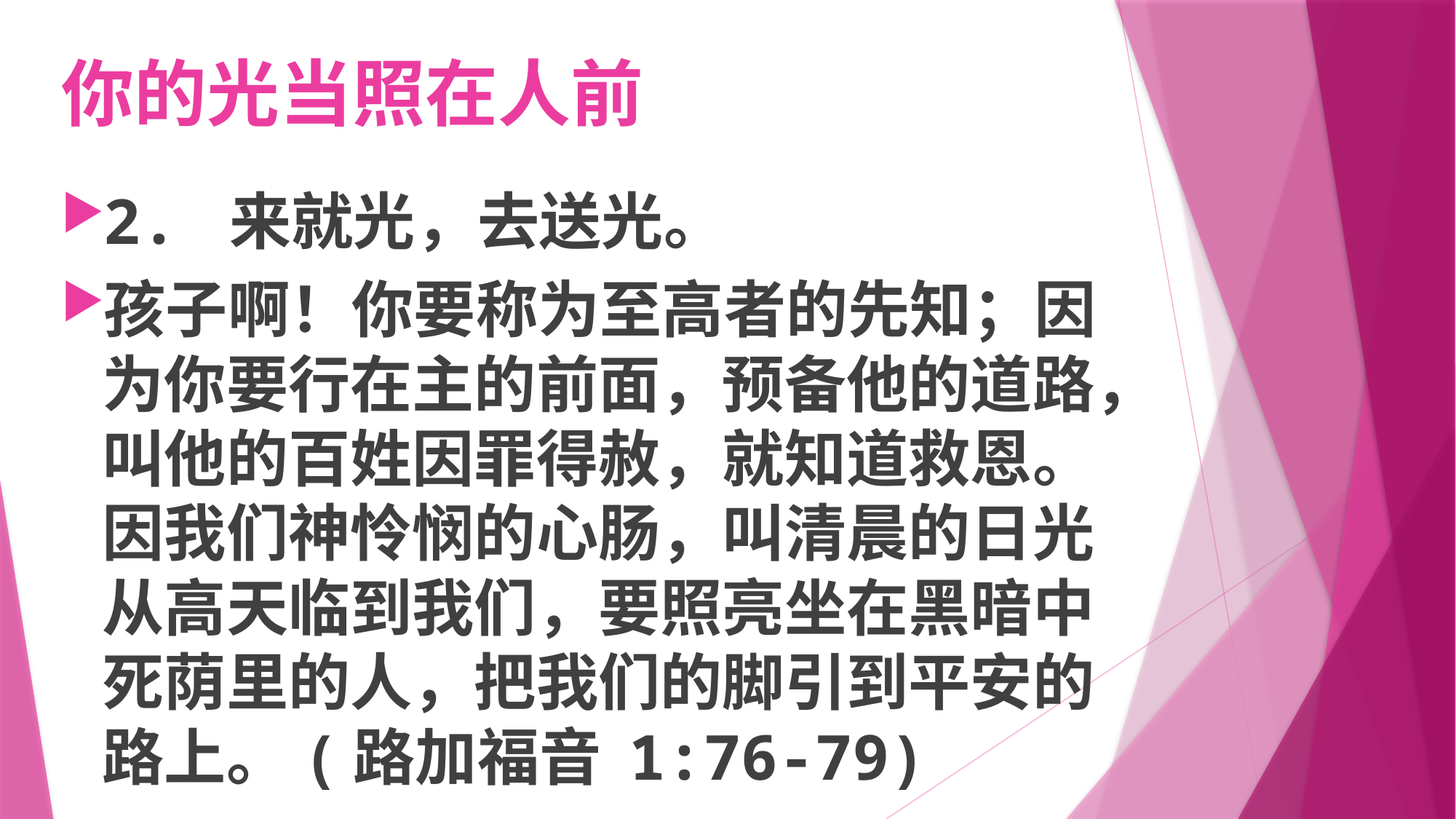

# 你的光当照在人前
2. 来就光，去送光。
孩子啊！你要称为至高者的先知；因为你要行在主的前面，预备他的道路，叫他的百姓因罪得赦，就知道救恩。因我们神怜悯的心肠，叫清晨的日光从高天临到我们，要照亮坐在黑暗中死荫里的人，把我们的脚引到平安的路上。(路加福音 1:76-79)